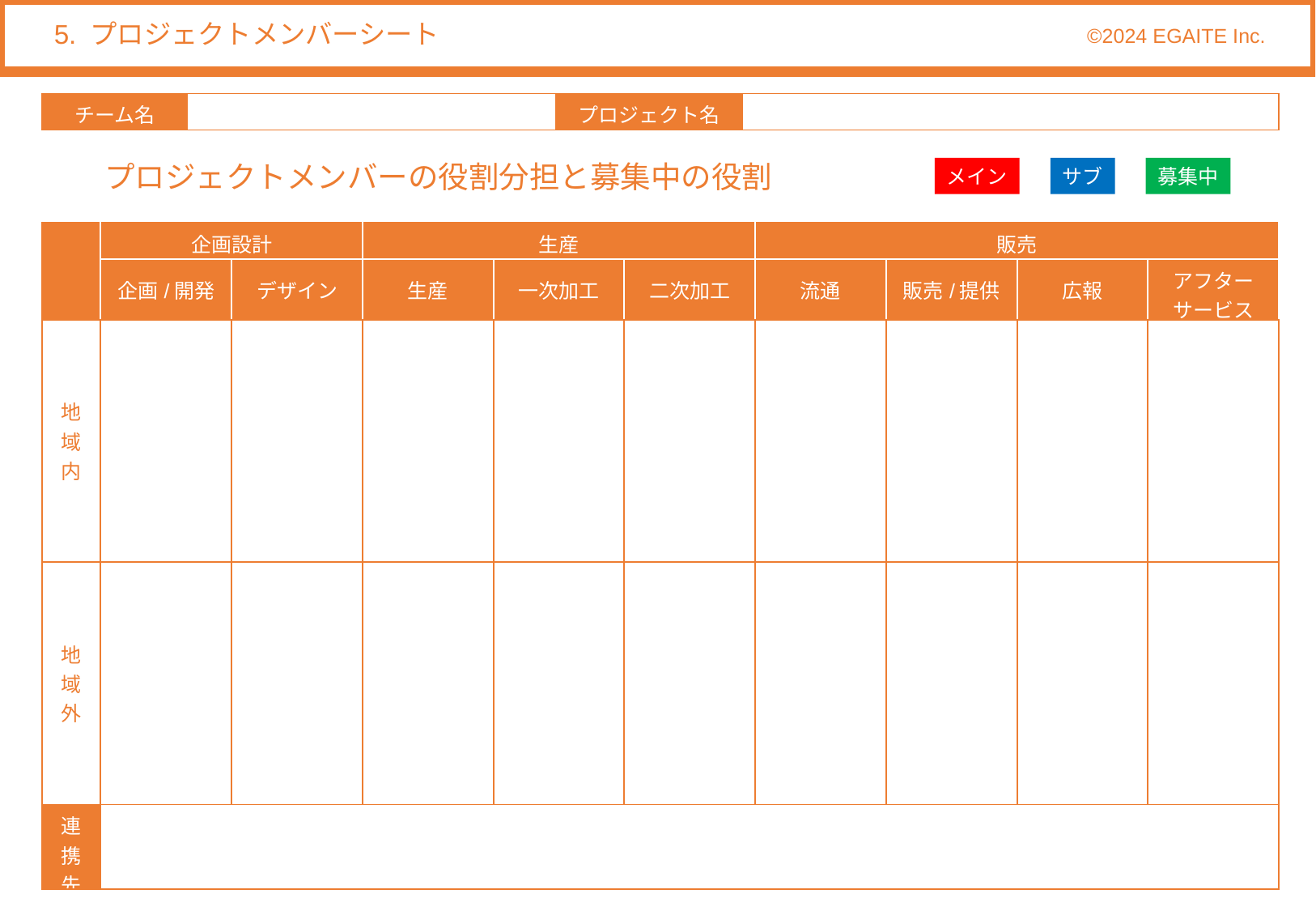

5. プロジェクトメンバーシート

プロジェクトメンバーの役割分担と募集中の役割
メイン
サブ
募集中
|  | 企画設計 |  | 生産 |  |  | 販売 |  |  |  |
| --- | --- | --- | --- | --- | --- | --- | --- | --- | --- |
|  | 企画/開発 | デザイン | 生産 | 一次加工 | 二次加工 | 流通 | 販売/提供 | 広報 | アフターサービス |
| 地域内 |  |  |  |  |  |  |  |  |  |
| 地域外 |  |  |  |  |  |  |  |  |  |
| 連携先 |  |  |  |  |  |  |  |  |  |